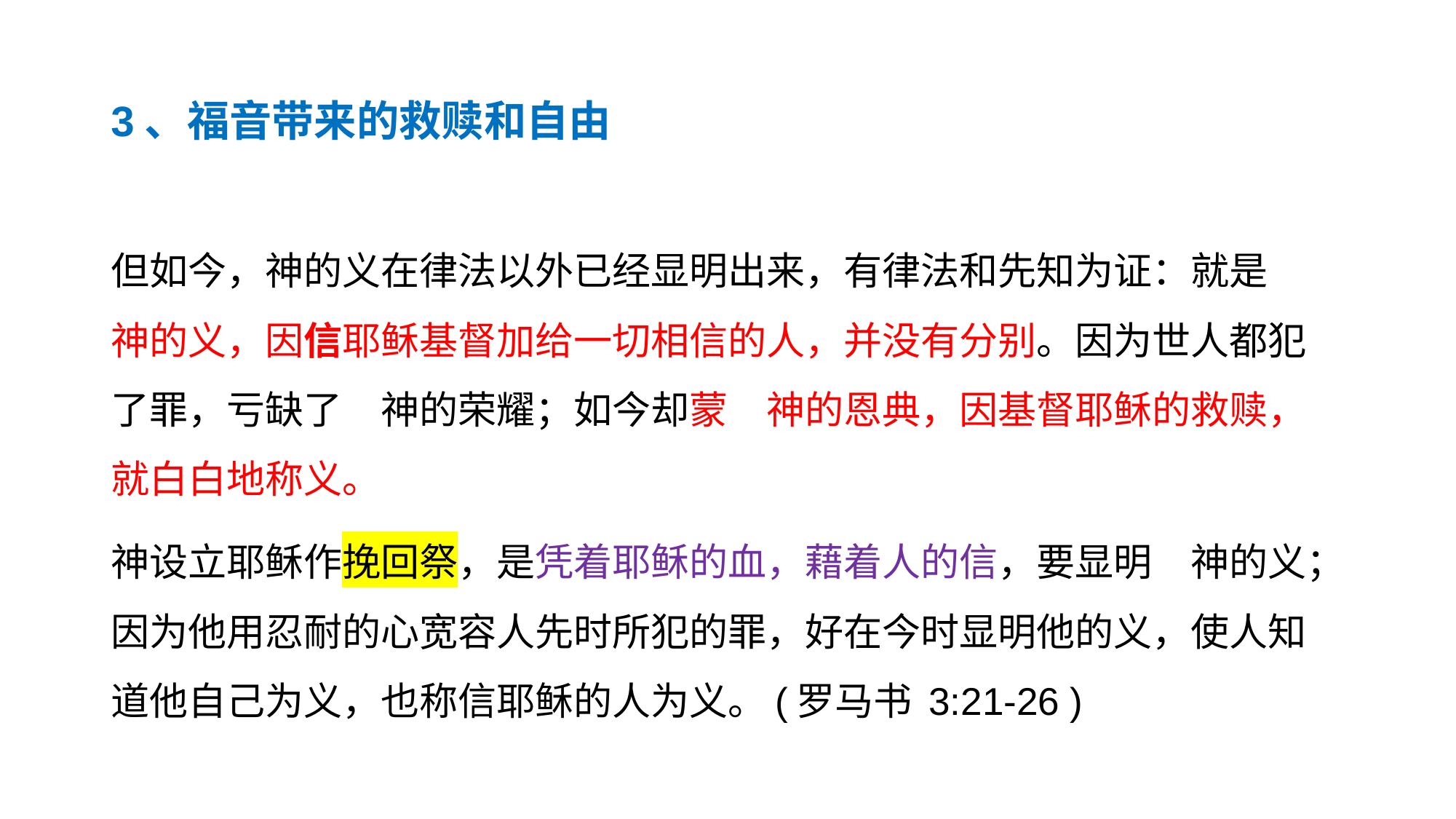

# 3、福音带来的救赎和自由
但如今，神的义在律法以外已经显明出来，有律法和先知为证：就是　神的义，因信耶稣基督加给一切相信的人，并没有分别。因为世人都犯了罪，亏缺了　神的荣耀；如今却蒙　神的恩典，因基督耶稣的救赎，就白白地称义。
神设立耶稣作挽回祭，是凭着耶稣的血，藉着人的信，要显明　神的义；因为他用忍耐的心宽容人先时所犯的罪，好在今时显明他的义，使人知道他自己为义，也称信耶稣的人为义。(罗马书 3:21-26 )